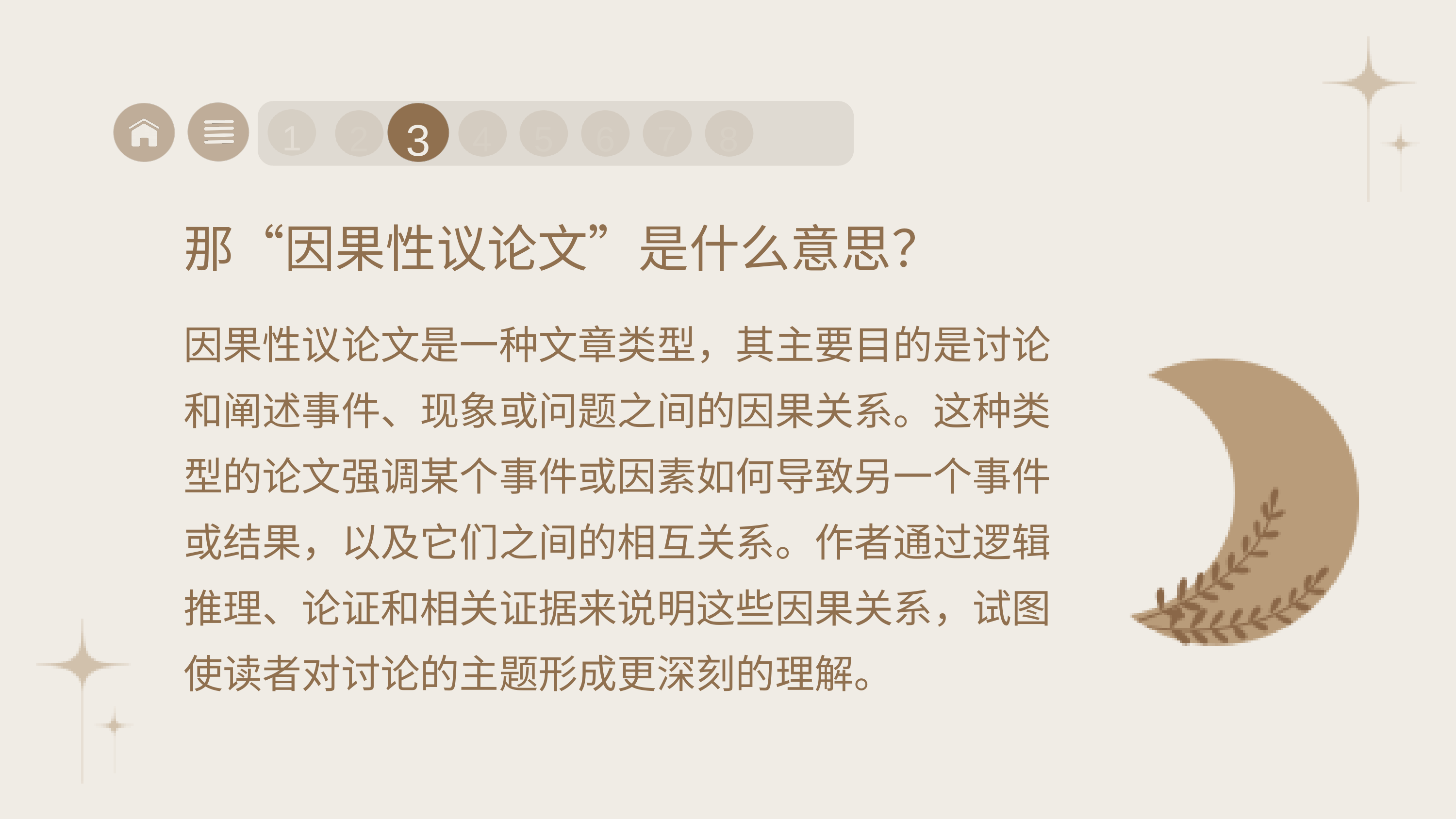

3
1
2
4
7
8
5
6

那“因果性议论文”是什么意思？
因果性议论文是一种文章类型，其主要目的是讨论和阐述事件、现象或问题之间的因果关系。这种类型的论文强调某个事件或因素如何导致另一个事件或结果，以及它们之间的相互关系。作者通过逻辑推理、论证和相关证据来说明这些因果关系，试图使读者对讨论的主题形成更深刻的理解。